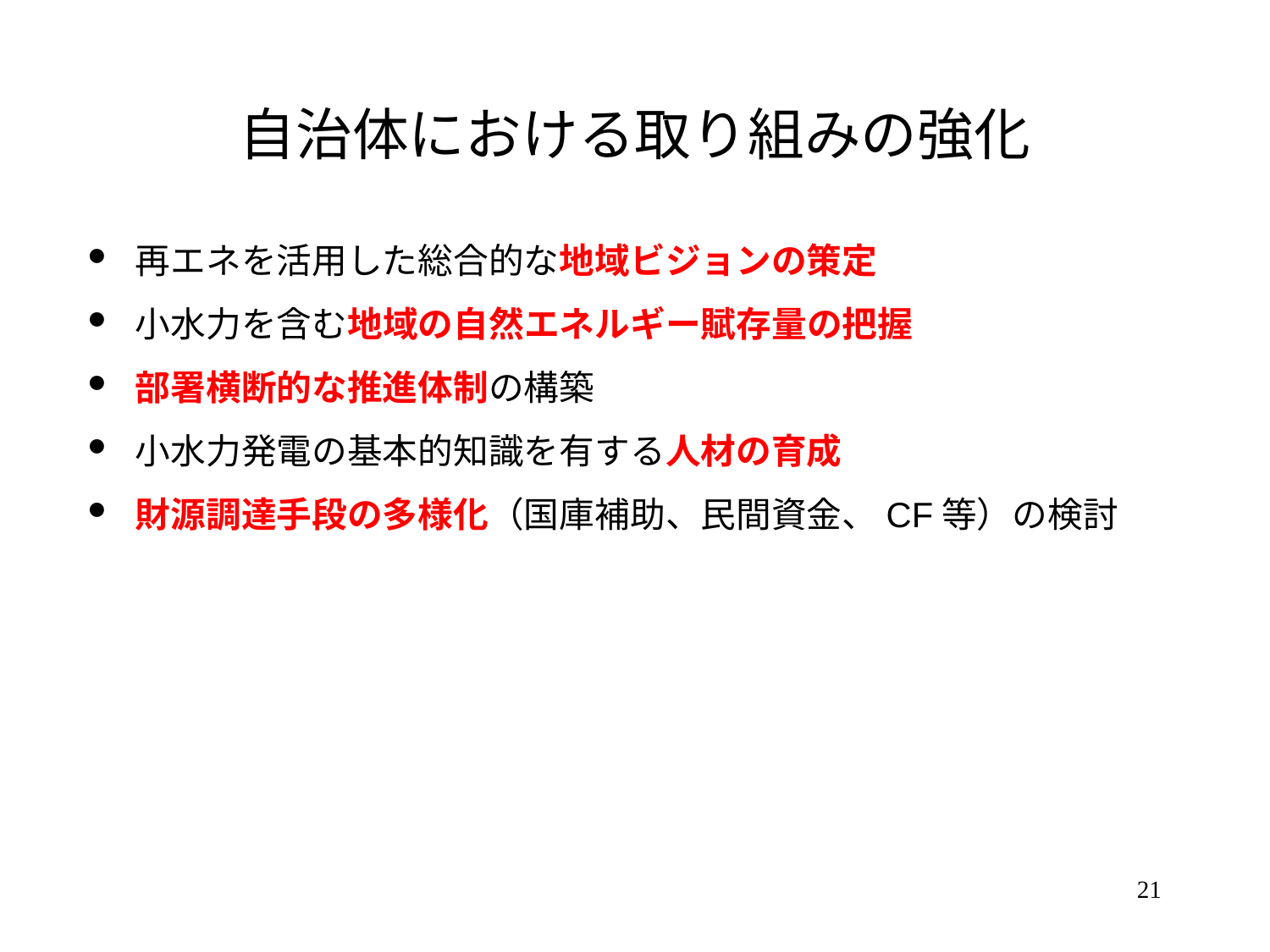

# 自治体における取り組みの強化
再エネを活用した総合的な地域ビジョンの策定
小水力を含む地域の自然エネルギー賦存量の把握
部署横断的な推進体制の構築
小水力発電の基本的知識を有する人材の育成
財源調達手段の多様化（国庫補助、民間資金、CF等）の検討
21